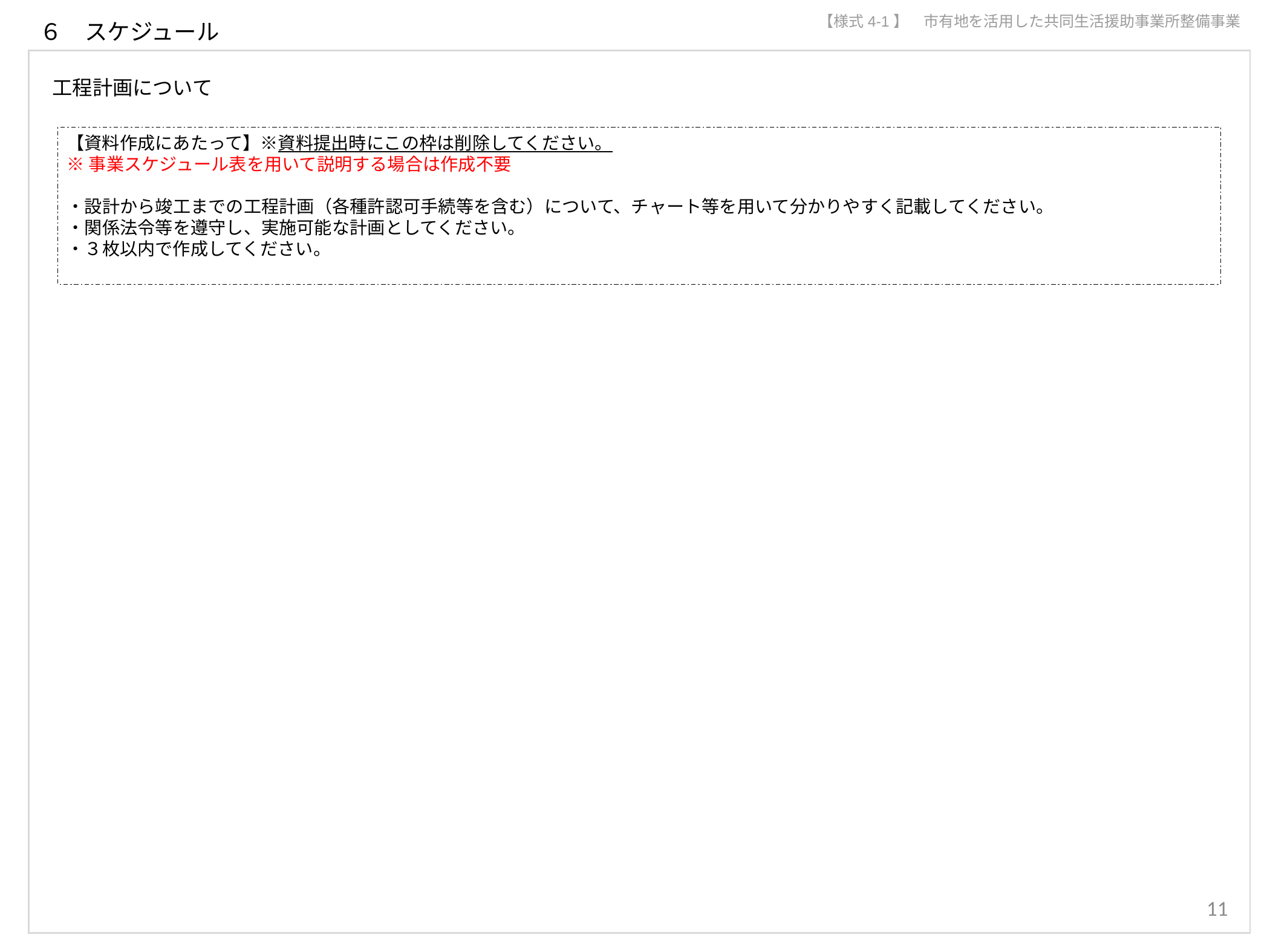

【様式4-1】　市有地を活用した共同生活援助事業所整備事業
６　スケジュール

工程計画について
【資料作成にあたって】※資料提出時にこの枠は削除してください。
※事業スケジュール表を用いて説明する場合は作成不要

・設計から竣工までの工程計画（各種許認可手続等を含む）について、チャート等を用いて分かりやすく記載してください。
・関係法令等を遵守し、実施可能な計画としてください。
・３枚以内で作成してください。

11